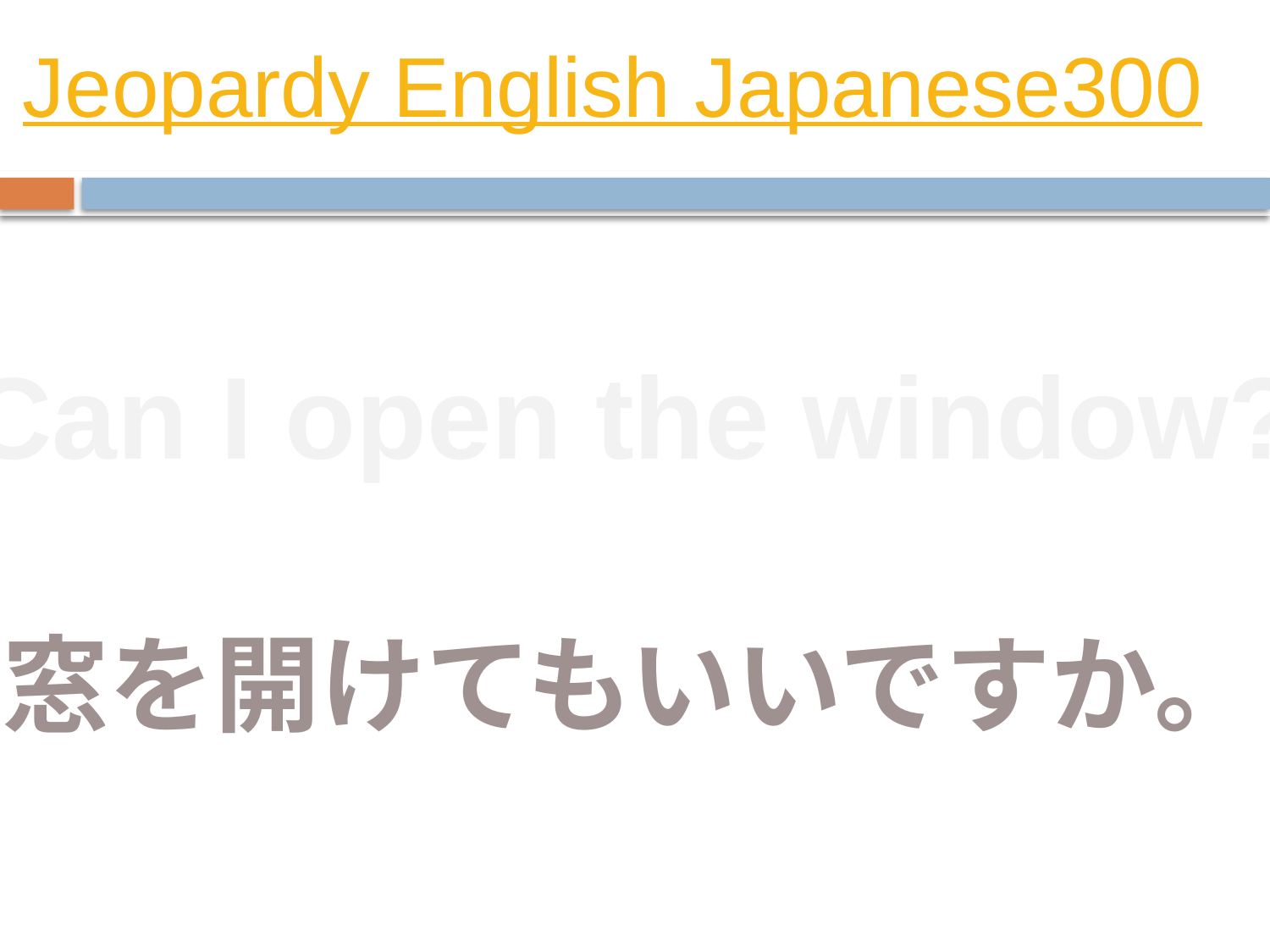

# Jeopardy English Japanese300
Can I open the window?
窓を開けてもいいですか。